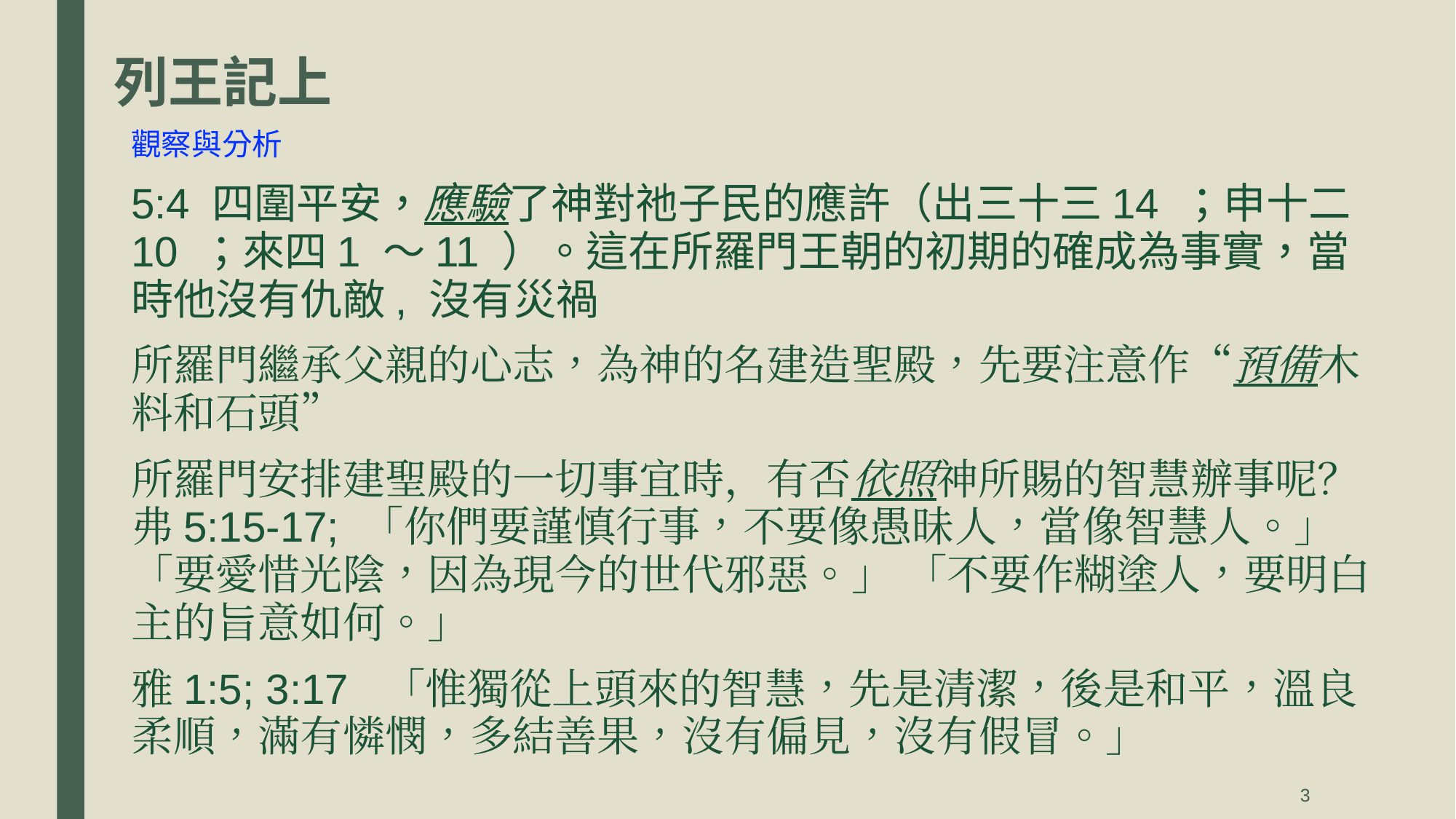

# 列王記上
觀察與分析
5:4 四圍平安，應驗了神對祂子民的應許（出三十三14 ；申十二10 ；來四1 ～11 ）。這在所羅門王朝的初期的確成為事實，當時他沒有仇敵, 沒有災禍
所羅門繼承父親的心志，為神的名建造聖殿，先要注意作“預備木料和石頭”
所羅門安排建聖殿的一切事宜時，有否依照神所賜的智慧辦事呢？弗5:15-17; 「你們要謹慎行事，不要像愚昧人，當像智慧人。」 「要愛惜光陰，因為現今的世代邪惡。」 「不要作糊塗人，要明白主的旨意如何。」
雅1:5; 3:17  「惟獨從上頭來的智慧，先是清潔，後是和平，溫良柔順，滿有憐憫，多結善果，沒有偏見，沒有假冒。」

3